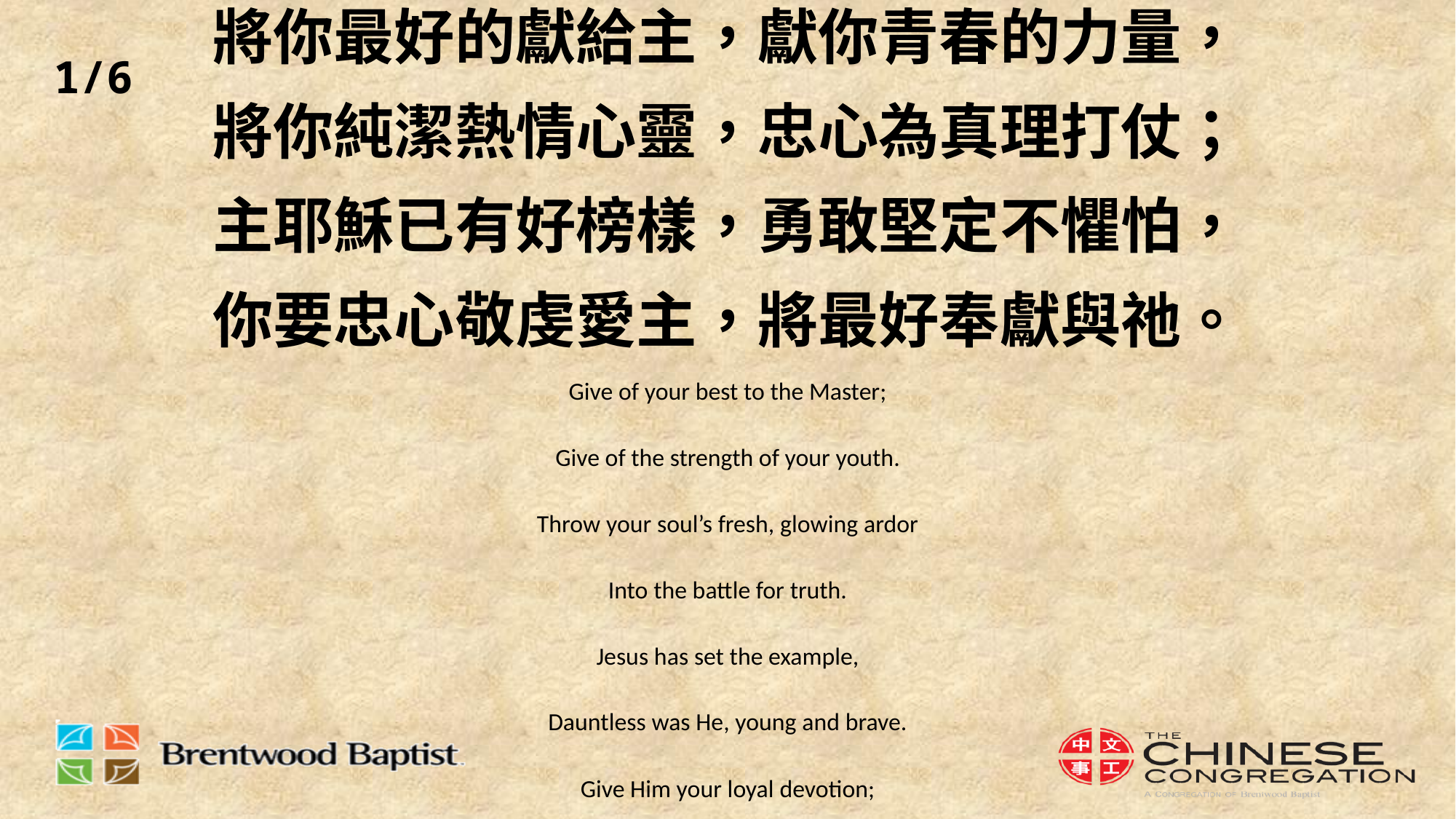

1/6
# 將你最好的獻給主，獻你青春的力量， 將你純潔熱情心靈，忠心為真理打仗； 主耶穌已有好榜樣，勇敢堅定不懼怕， 你要忠心敬虔愛主，將最好奉獻與祂。 Give of your best to the Master; Give of the strength of your youth. Throw your soul’s fresh, glowing ardor Into the battle for truth. Jesus has set the example, Dauntless was He, young and brave. Give Him your loyal devotion; Give Him the best that you have.